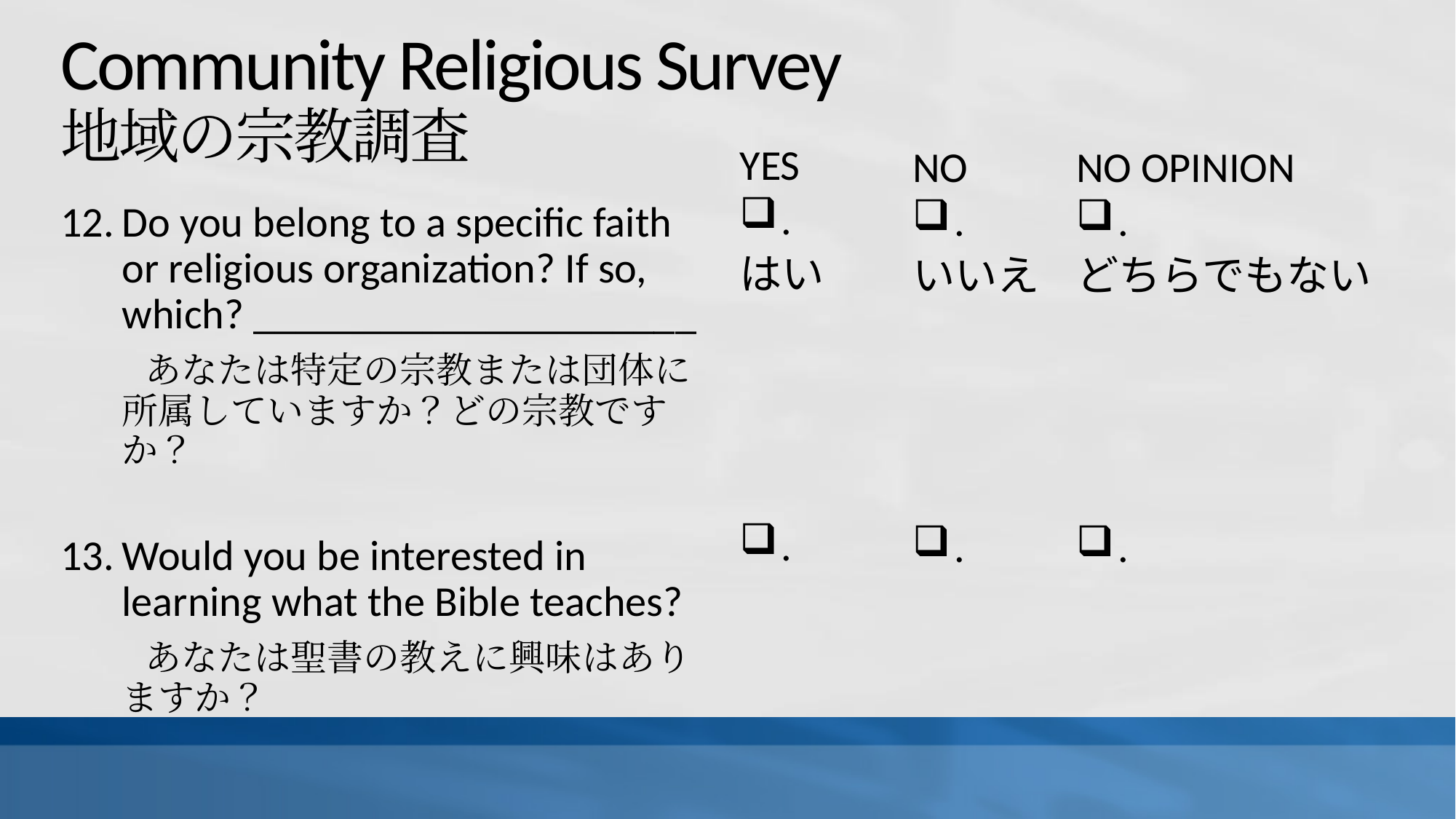

# Community Religious Survey 地域の宗教調査
YES
.
はい

.
NO
.
いいえ

.
NO OPINION
.
どちらでもない

.
Do you belong to a specific faith or religious organization? If so, which? _____________________
　　あなたは特定の宗教または団体に所属していますか？どの宗教ですか？

Would you be interested in learning what the Bible teaches?
　　あなたは聖書の教えに興味はありますか？